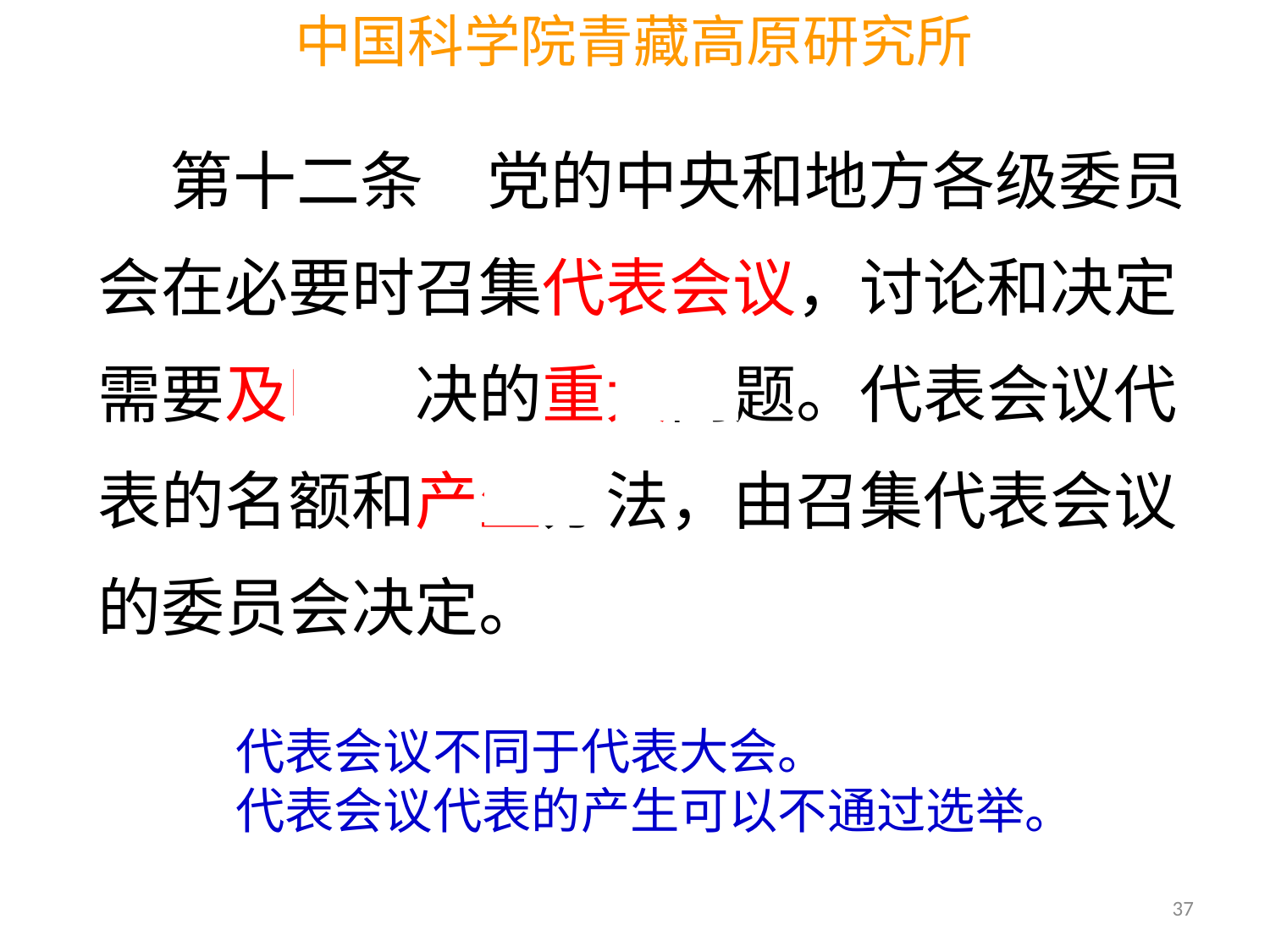

# 第十二条　党的中央和地方各级委员会在必要时召集代表会议，讨论和决定需要及时解决的重大问题。代表会议代表的名额和产生办法，由召集代表会议的委员会决定。

代表会议不同于代表大会。
代表会议代表的产生可以不通过选举。
37